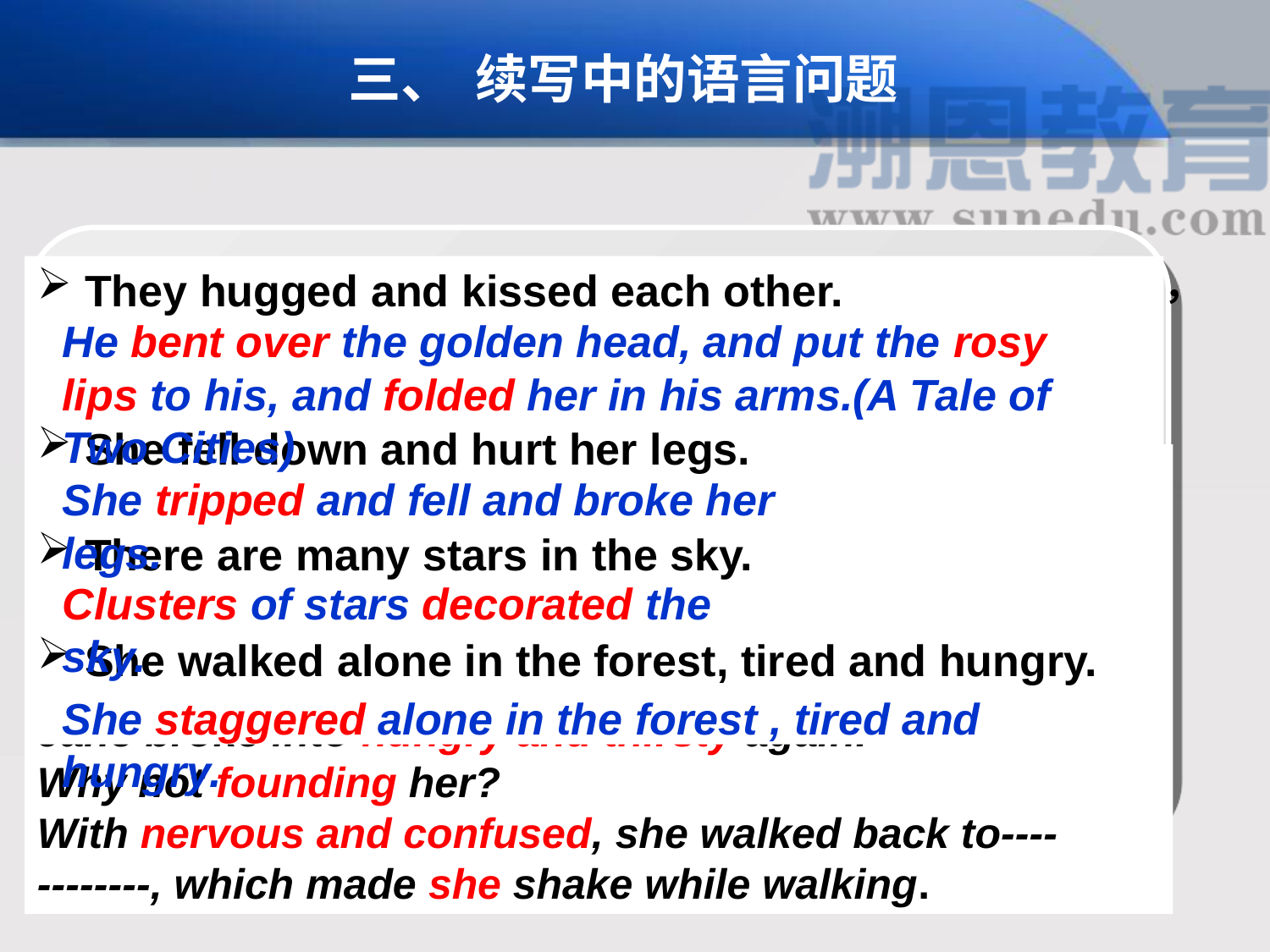

三、	续写中的语言问题

单词拼写、名词单复数、动词过去式等词汇方面的低级错误，尤其是副词和不规则动词的变形等拼写错误;
They hugged and kissed each other.

She fell down and hurt her legs.

There are many stars in the sky.

She walked alone in the forest, tired and hungry.

He bent over the golden head, and put the rosy lips to his, and folded her in his arms.(A Tale of Two Cities)
2. 时态、主谓一致、联动结构等语法方面的低级错误；
Huge\huged(hug), standed, lack(lake), weared,  descided(decide),  strar(start), steam(stream), snack(snake),  carve(cave), hole(whole),  feeled,  feel down, sitted, disappointly, to his surprised, clam down, fortunaly, bursted---
Jane don’t want to walked.
She had to walked to find the lake that they reached.
She would be died.
She should made a plan to let Tom could found she.
After thought, she was fall asleep.
Jane broke into hungry and thirsty again.
Why not founding her?
With nervous and confused, she walked back to----
--------, which made she shake while walking.
She tripped and fell and broke her legs.
3. 生搬硬套所谓的模板；(It is universally acknowledged that---)

Clusters of stars decorated the sky.
4. 直接引语中时态的误用，引号的误用，标点的误用；
5. 刻意追求高级、新颖的词汇、连接词，强行运用复杂句型
She staggered alone in the forest , tired and hungry.
6. 用词贫乏、简单，尤其是描写类的词汇没有亮点